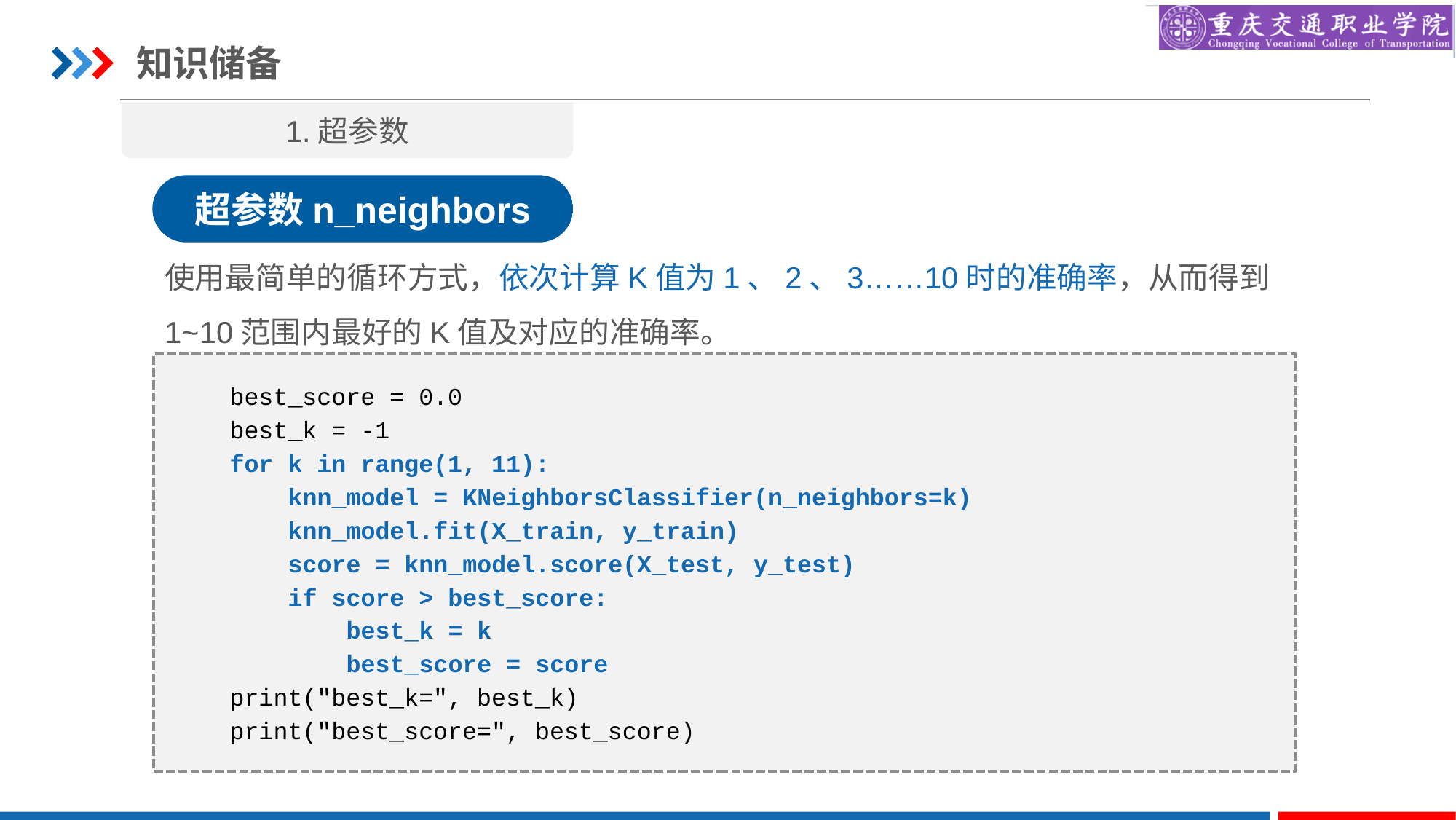

知识储备

1.超参数
超参数n_neighbors
使用最简单的循环方式，依次计算K值为1、2、3……10时的准确率，从而得到1~10范围内最好的K值及对应的准确率。

best_score = 0.0
best_k = -1
for k in range(1, 11):
    knn_model = KNeighborsClassifier(n_neighbors=k)
    knn_model.fit(X_train, y_train)
    score = knn_model.score(X_test, y_test)
    if score > best_score:
        best_k = k
        best_score = score
print("best_k=", best_k)
print("best_score=", best_score)